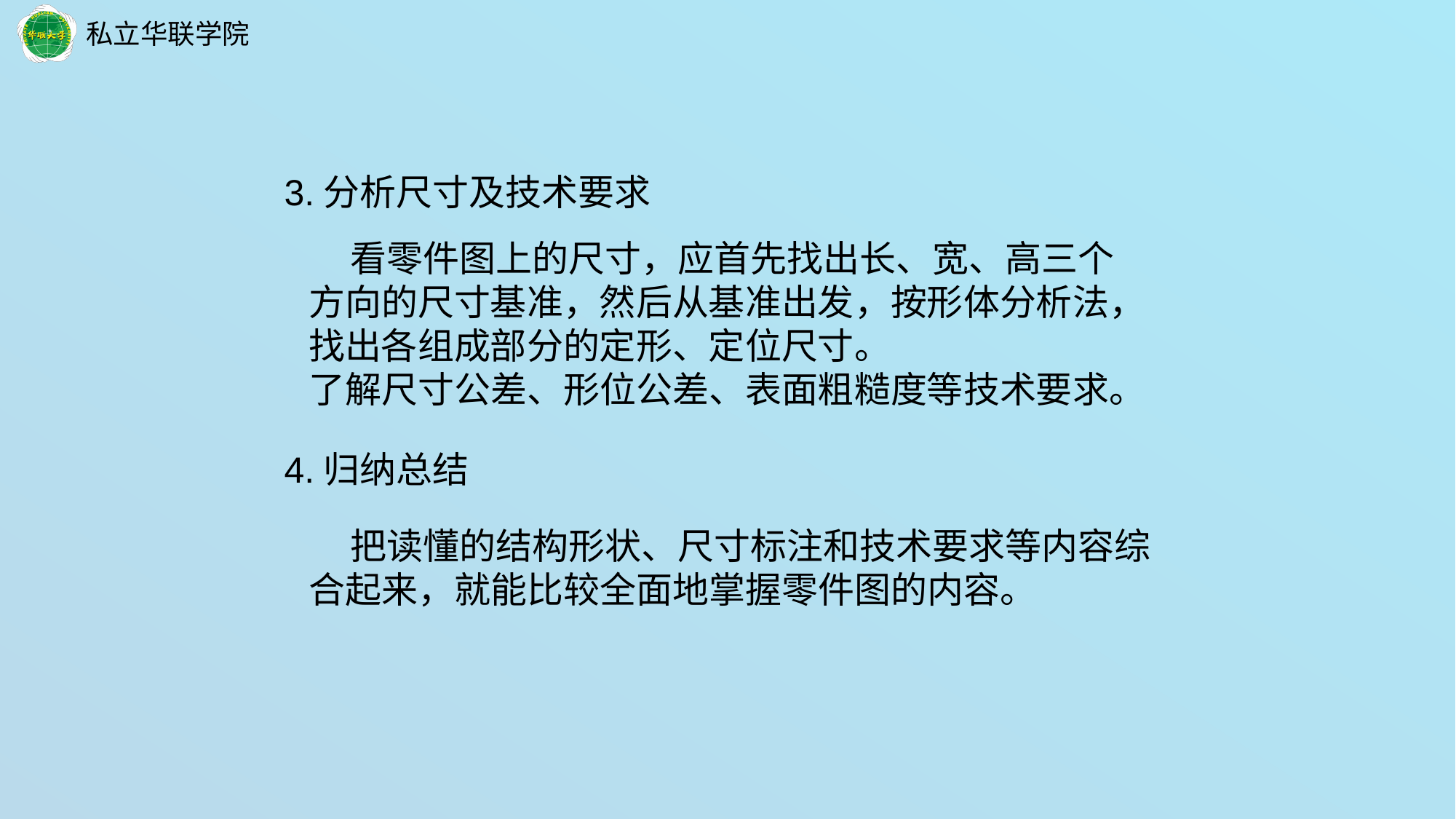

3.分析尺寸及技术要求
    看零件图上的尺寸，应首先找出长、宽、高三个方向的尺寸基准，然后从基准出发，按形体分析法，找出各组成部分的定形、定位尺寸。
了解尺寸公差、形位公差、表面粗糙度等技术要求。
4.归纳总结
    把读懂的结构形状、尺寸标注和技术要求等内容综合起来，就能比较全面地掌握零件图的内容。